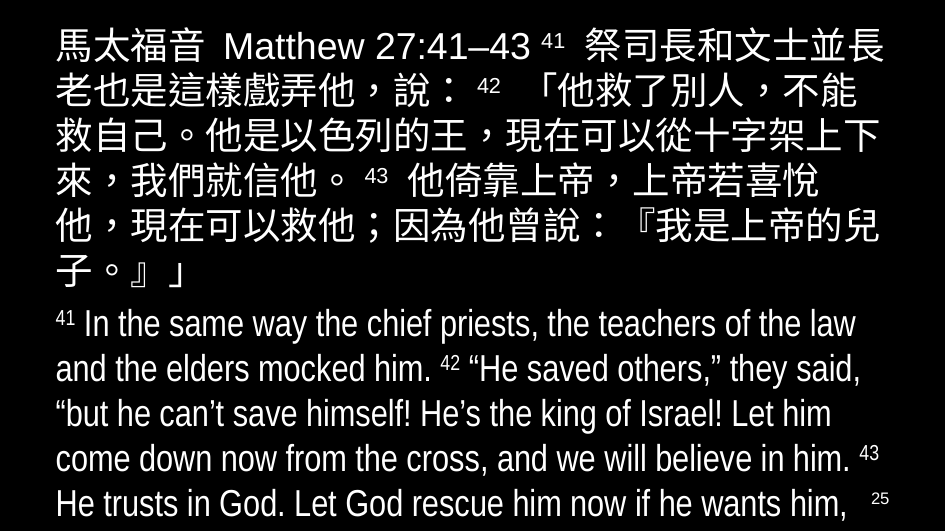

馬太福音 Matthew 27:41–43 41 祭司長和文士並長老也是這樣戲弄他，說：42 「他救了別人，不能救自己。他是以色列的王，現在可以從十字架上下來，我們就信他。43 他倚靠上帝，上帝若喜悅他，現在可以救他；因為他曾說：『我是上帝的兒子。』」
41 In the same way the chief priests, the teachers of the law and the elders mocked him. 42 “He saved others,” they said, “but he can’t save himself! He’s the king of Israel! Let him come down now from the cross, and we will believe in him. 43 He trusts in God. Let God rescue him now if he wants him, for he said, ‘I am the Son of God.’ ”
25